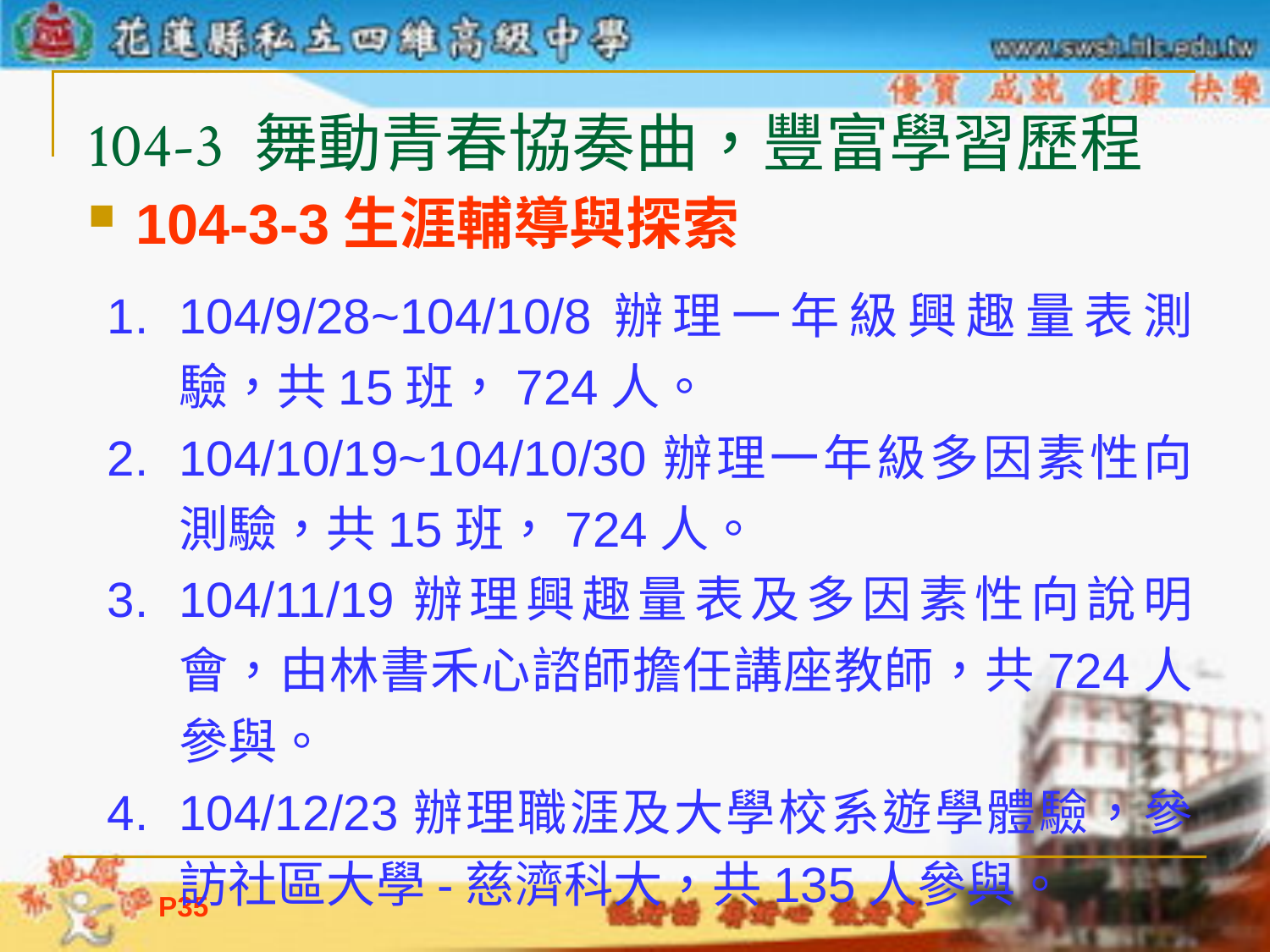

104-3 舞動青春協奏曲，豐富學習歷程
104-3-3生涯輔導與探索
104/9/28~104/10/8辦理一年級興趣量表測驗，共15班，724人。
104/10/19~104/10/30辦理一年級多因素性向測驗，共15班，724人。
104/11/19辦理興趣量表及多因素性向說明會，由林書禾心諮師擔任講座教師，共724人參與。
104/12/23辦理職涯及大學校系遊學體驗，參訪社區大學-慈濟科大，共135人參與。
P35